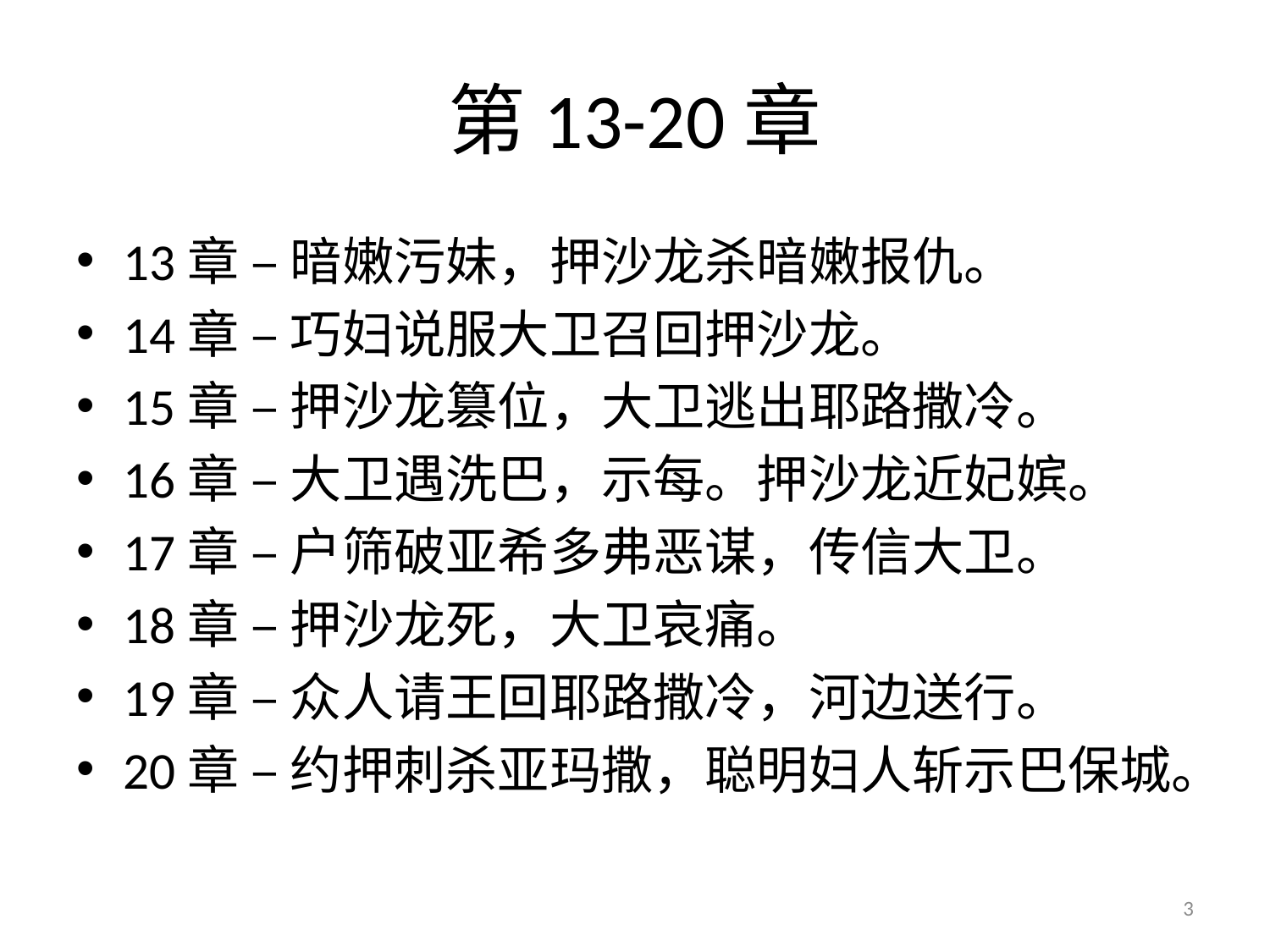

# 第13-20章
13章 – 暗嫩污妹，押沙龙杀暗嫩报仇。
14章 – 巧妇说服大卫召回押沙龙。
15章 – 押沙龙篡位，大卫逃出耶路撒冷。
16章 – 大卫遇洗巴，示每。押沙龙近妃嫔。
17章 – 户筛破亚希多弗恶谋，传信大卫。
18章 – 押沙龙死，大卫哀痛。
19章 – 众人请王回耶路撒冷，河边送行。
20章 – 约押刺杀亚玛撒，聪明妇人斩示巴保城。
3